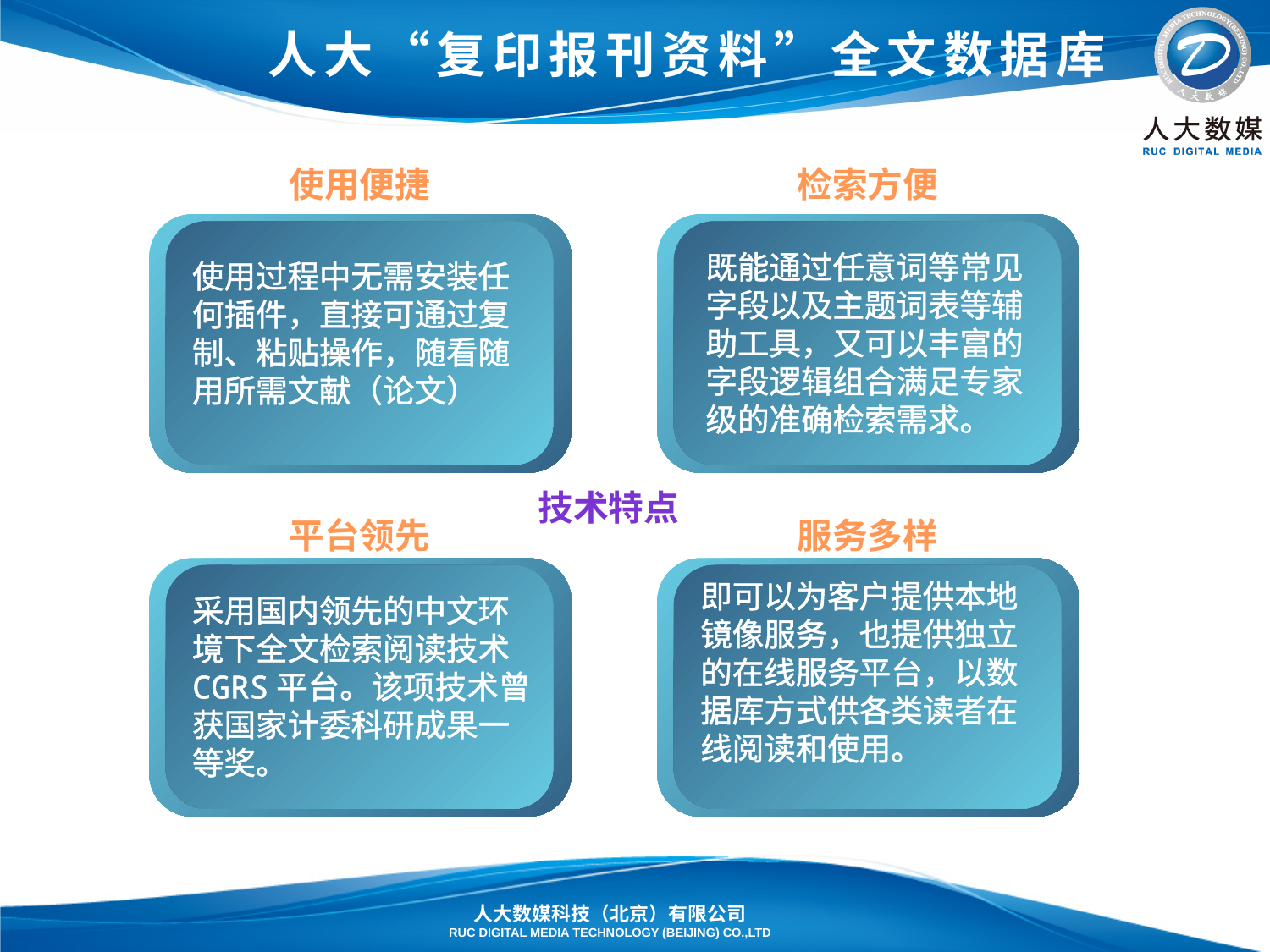

# 人大“复印报刊资料”全文数据库
使用便捷
检索方便

平台领先
服务多样

既能通过任意词等常见字段以及主题词表等辅助工具，又可以丰富的字段逻辑组合满足专家级的准确检索需求。
使用过程中无需安装任何插件，直接可通过复制、粘贴操作，随看随用所需文献（论文）
技术特点
即可以为客户提供本地镜像服务，也提供独立的在线服务平台，以数据库方式供各类读者在线阅读和使用。
采用国内领先的中文环境下全文检索阅读技术CGRS平台。该项技术曾获国家计委科研成果一等奖。